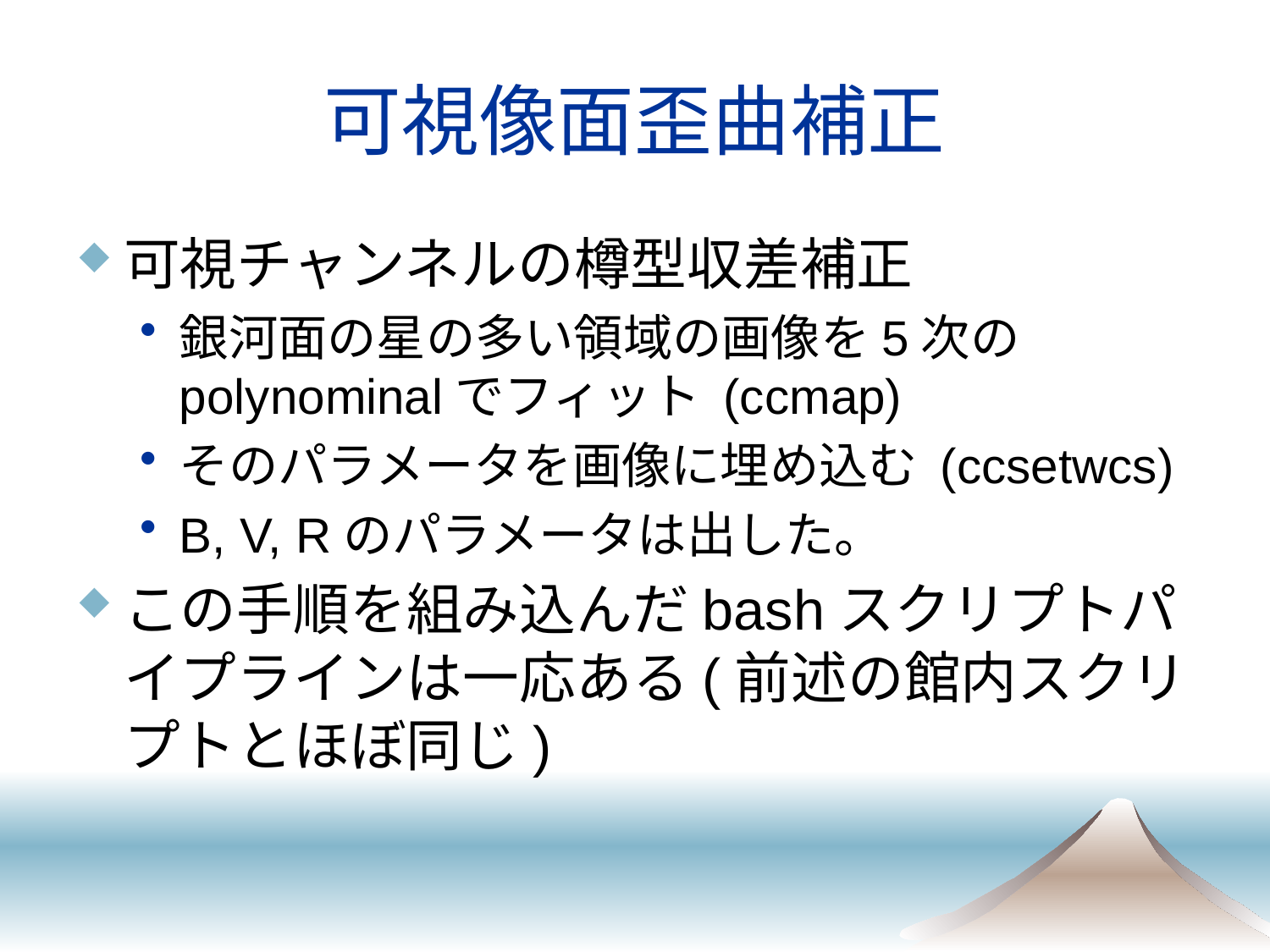

# 可視像面歪曲補正
可視チャンネルの樽型収差補正
銀河面の星の多い領域の画像を5次のpolynominalでフィット (ccmap)
そのパラメータを画像に埋め込む (ccsetwcs)
B, V, Rのパラメータは出した。
この手順を組み込んだbashスクリプトパイプラインは一応ある(前述の館内スクリプトとほぼ同じ)